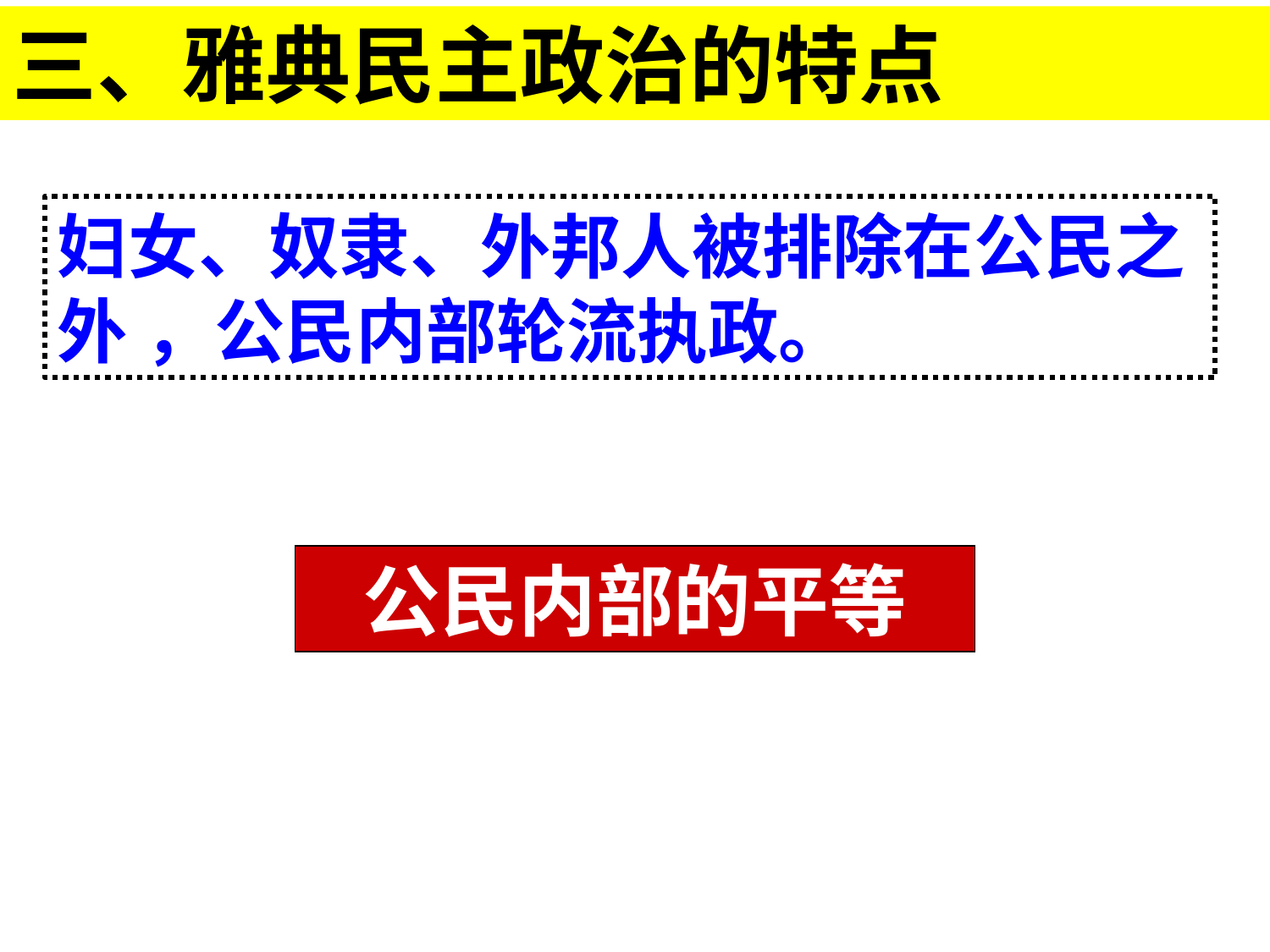

三、雅典民主政治的特点
妇女、奴隶、外邦人被排除在公民之外 ，公民内部轮流执政。
公民内部的平等